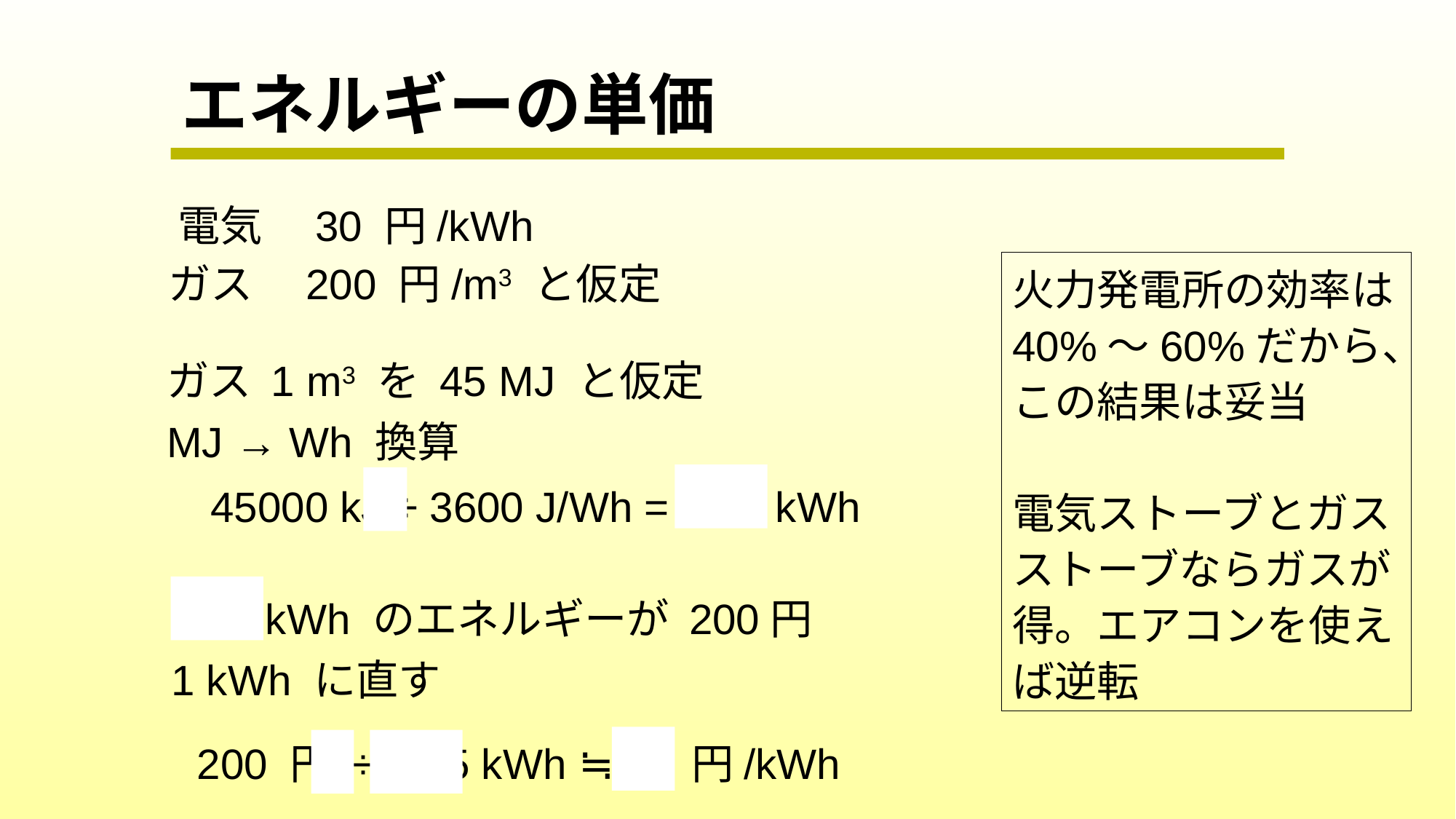

# エネルギーの単価
電気　30 円/kWh
ガス　200 円/m3 と仮定
火力発電所の効率は 40%～60%だから、この結果は妥当

電気ストーブとガスストーブならガスが得。エアコンを使えば逆転
ガス 1 m3 を 45 MJ と仮定
MJ → Wh 換算
45000 kJ ÷ 3600 J/Wh = 12.5 kWh

12.5 kWh のエネルギーが 200円
1 kWh に直す

200 円 ÷ 12.5 kWh ≒ 16 円/kWh